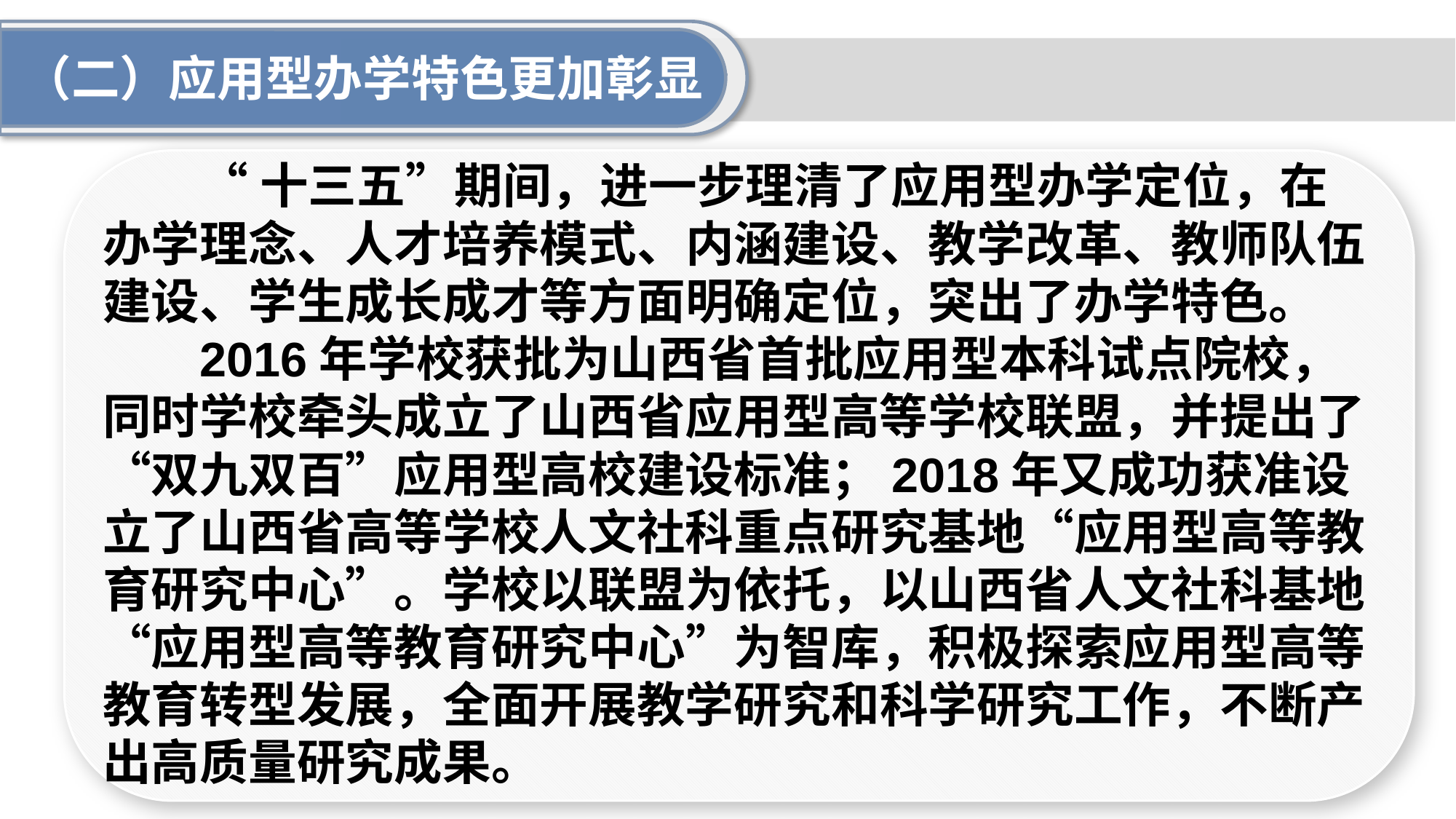

（二）应用型办学特色更加彰显
“十三五”期间，进一步理清了应用型办学定位，在办学理念、人才培养模式、内涵建设、教学改革、教师队伍建设、学生成长成才等方面明确定位，突出了办学特色。
2016年学校获批为山西省首批应用型本科试点院校，同时学校牵头成立了山西省应用型高等学校联盟，并提出了“双九双百”应用型高校建设标准；2018年又成功获准设立了山西省高等学校人文社科重点研究基地“应用型高等教育研究中心”。学校以联盟为依托，以山西省人文社科基地“应用型高等教育研究中心”为智库，积极探索应用型高等教育转型发展，全面开展教学研究和科学研究工作，不断产出高质量研究成果。